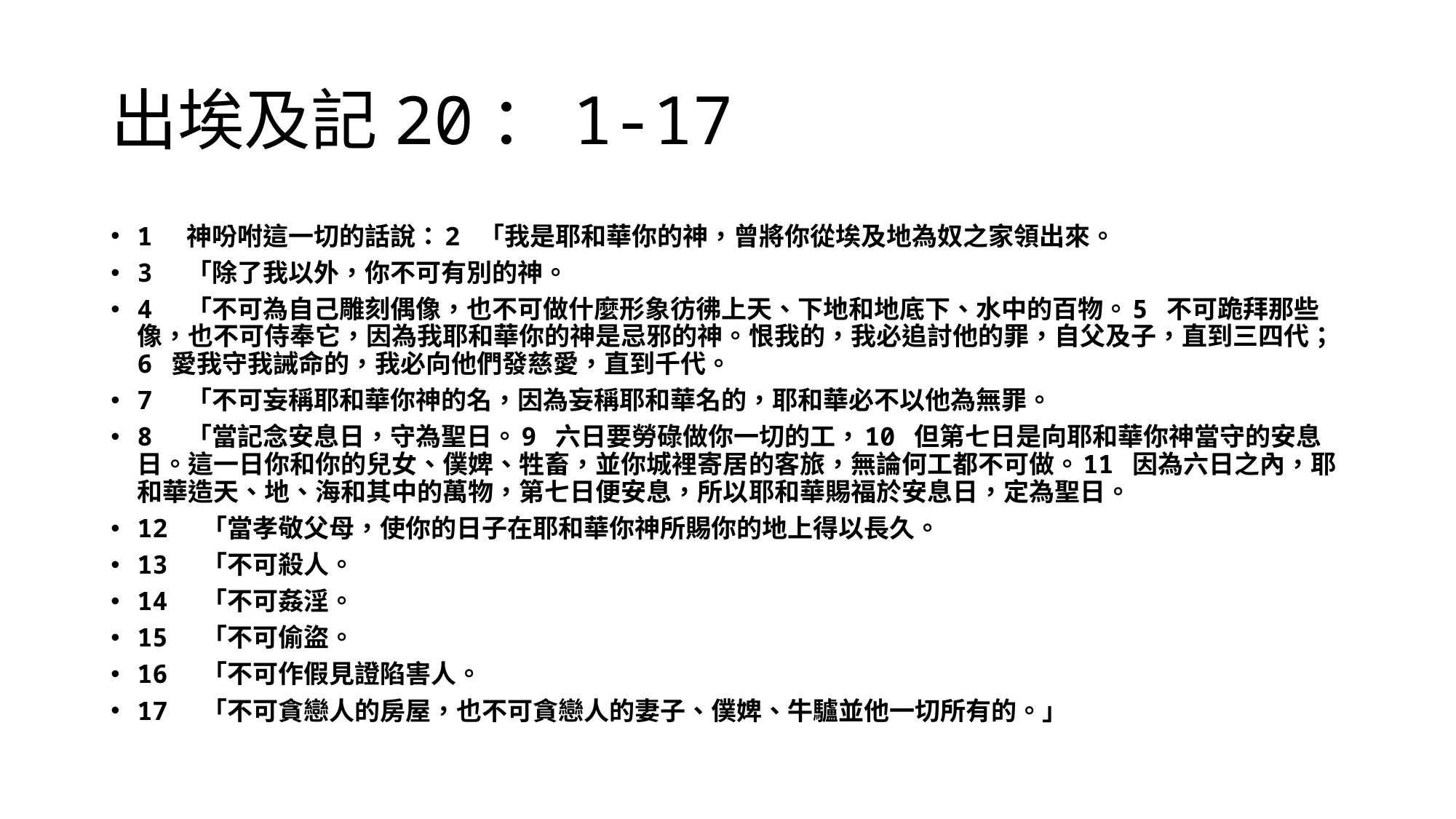

# 出埃及記20：1-17
1  神吩咐這一切的話說：2 「我是耶和華你的神，曾將你從埃及地為奴之家領出來。
3  「除了我以外，你不可有別的神。
4  「不可為自己雕刻偶像，也不可做什麼形象彷彿上天、下地和地底下、水中的百物。5 不可跪拜那些像，也不可侍奉它，因為我耶和華你的神是忌邪的神。恨我的，我必追討他的罪，自父及子，直到三四代；6 愛我守我誡命的，我必向他們發慈愛，直到千代。
7  「不可妄稱耶和華你神的名，因為妄稱耶和華名的，耶和華必不以他為無罪。
8  「當記念安息日，守為聖日。9 六日要勞碌做你一切的工，10 但第七日是向耶和華你神當守的安息日。這一日你和你的兒女、僕婢、牲畜，並你城裡寄居的客旅，無論何工都不可做。11 因為六日之內，耶和華造天、地、海和其中的萬物，第七日便安息，所以耶和華賜福於安息日，定為聖日。
12  「當孝敬父母，使你的日子在耶和華你神所賜你的地上得以長久。
13  「不可殺人。
14  「不可姦淫。
15  「不可偷盜。
16  「不可作假見證陷害人。
17  「不可貪戀人的房屋，也不可貪戀人的妻子、僕婢、牛驢並他一切所有的。」